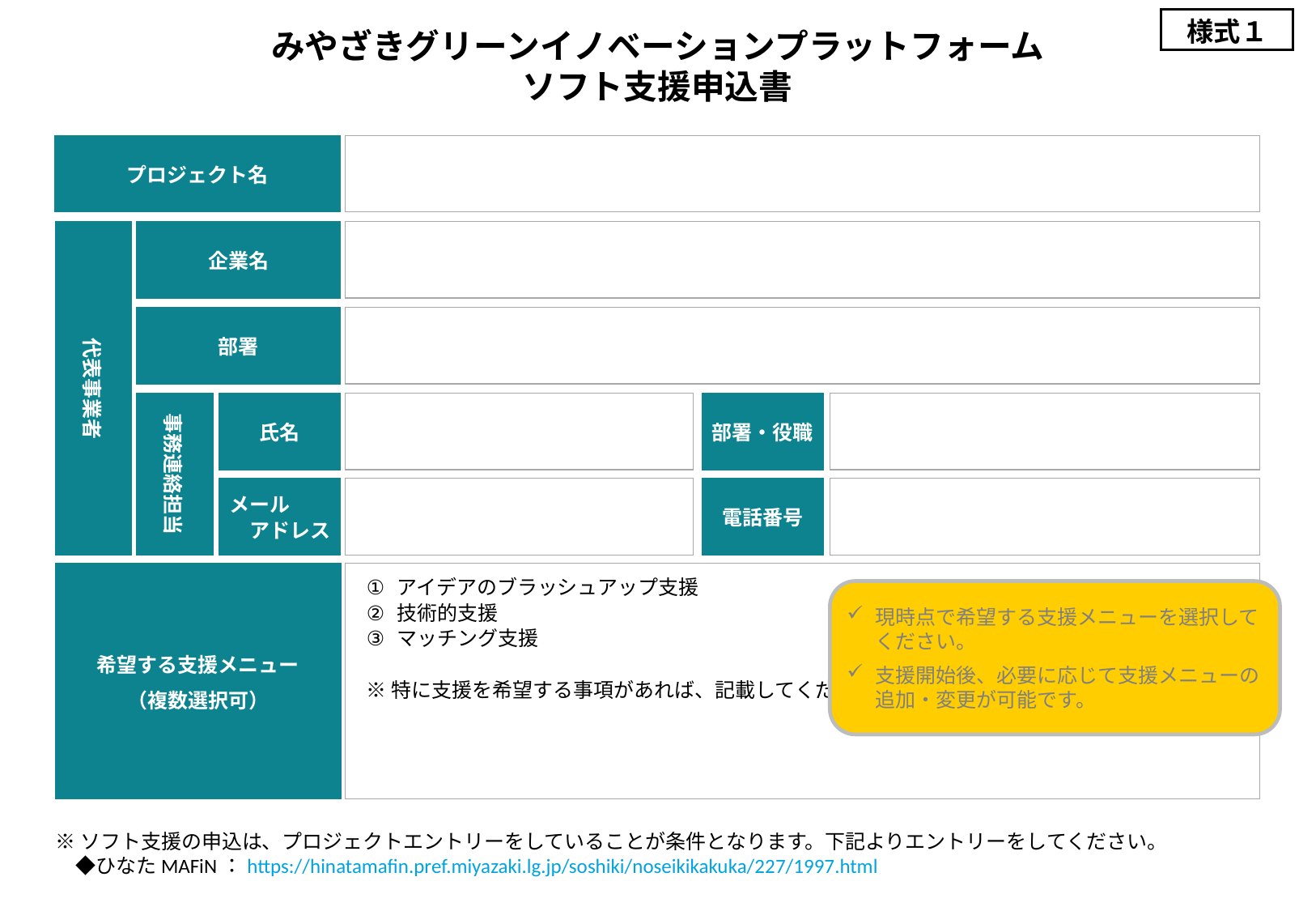

# みやざきグリーンイノベーションプラットフォーム ソフト支援申込書
プロジェクト名

企業名

代表事業者
部署

事務連絡担当
氏名

部署・役職

メール　　　アドレス

電話番号

希望する支援メニュー
（複数選択可）
アイデアのブラッシュアップ支援
技術的支援
マッチング支援

※特に支援を希望する事項があれば、記載してください。

現時点で希望する支援メニューを選択してください。
支援開始後、必要に応じて支援メニューの追加・変更が可能です。
※ソフト支援の申込は、プロジェクトエントリーをしていることが条件となります。下記よりエントリーをしてください。
　◆ひなたMAFiN：https://hinatamafin.pref.miyazaki.lg.jp/soshiki/noseikikakuka/227/1997.html